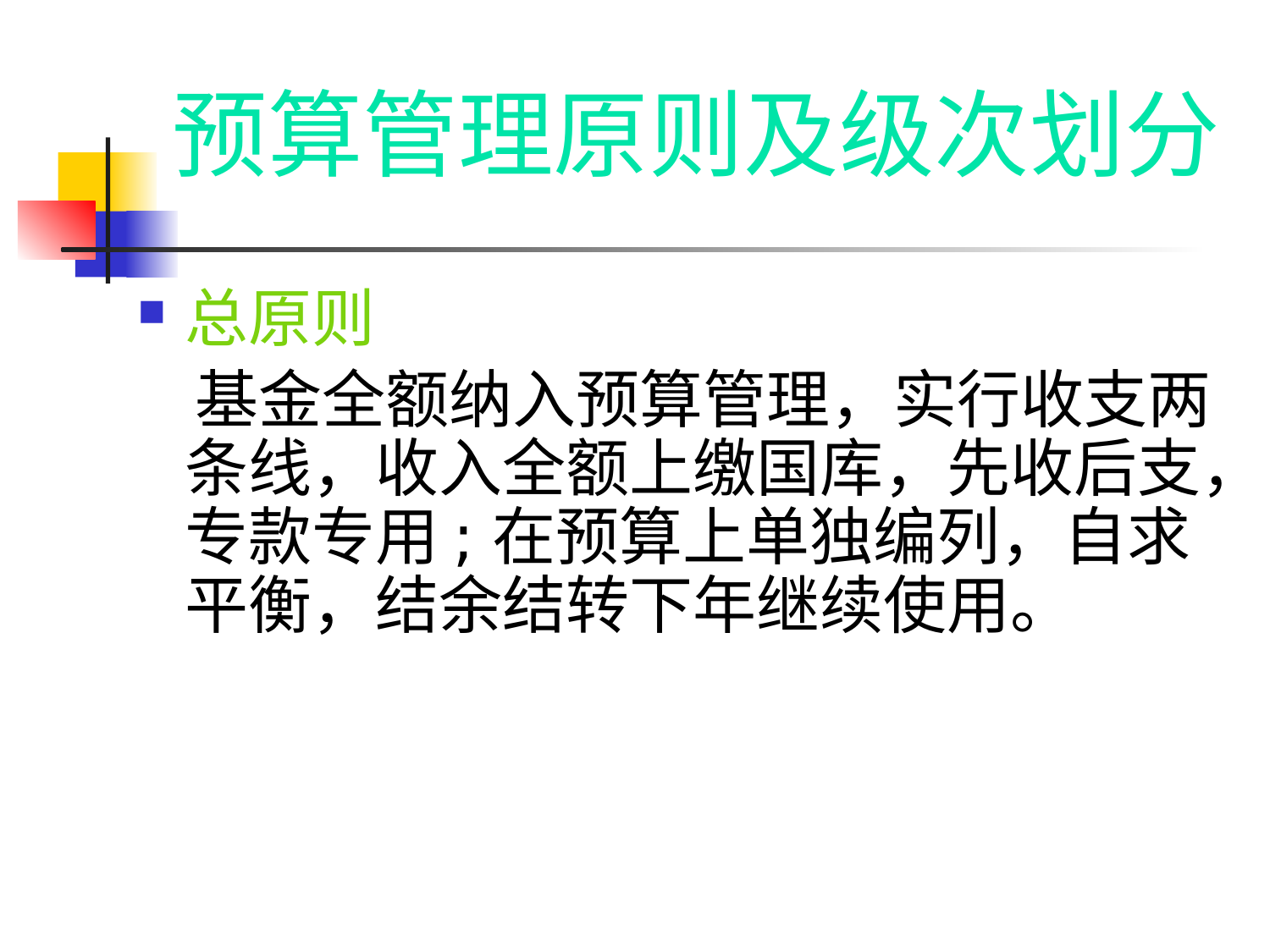

预算管理原则及级次划分
总原则
   基金全额纳入预算管理，实行收支两条线，收入全额上缴国库，先收后支，专款专用;在预算上单独编列，自求平衡，结余结转下年继续使用。